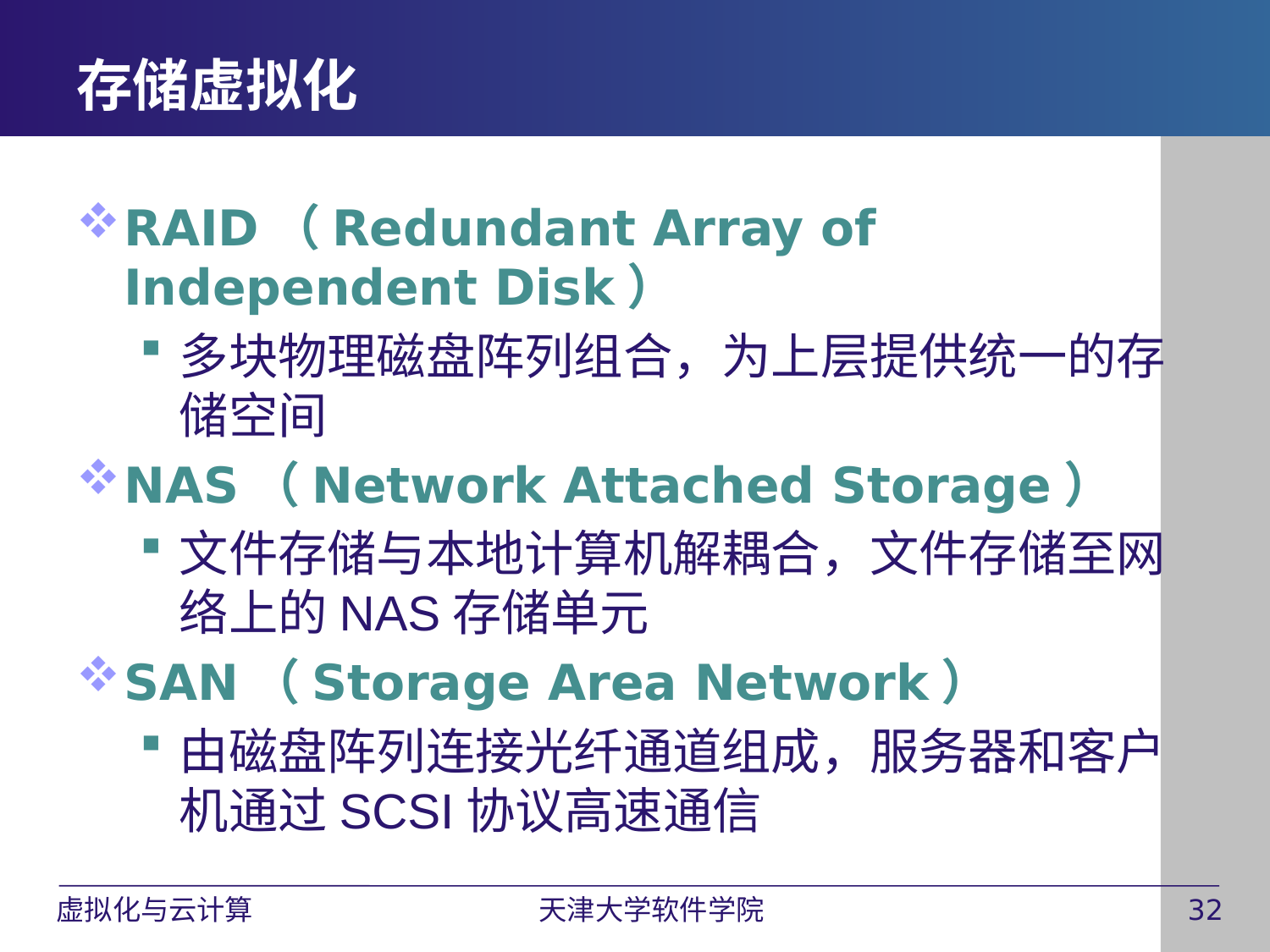

# 存储虚拟化
RAID（Redundant Array of Independent Disk）
多块物理磁盘阵列组合，为上层提供统一的存储空间
NAS（Network Attached Storage）
文件存储与本地计算机解耦合，文件存储至网络上的NAS存储单元
SAN（Storage Area Network）
由磁盘阵列连接光纤通道组成，服务器和客户机通过SCSI协议高速通信